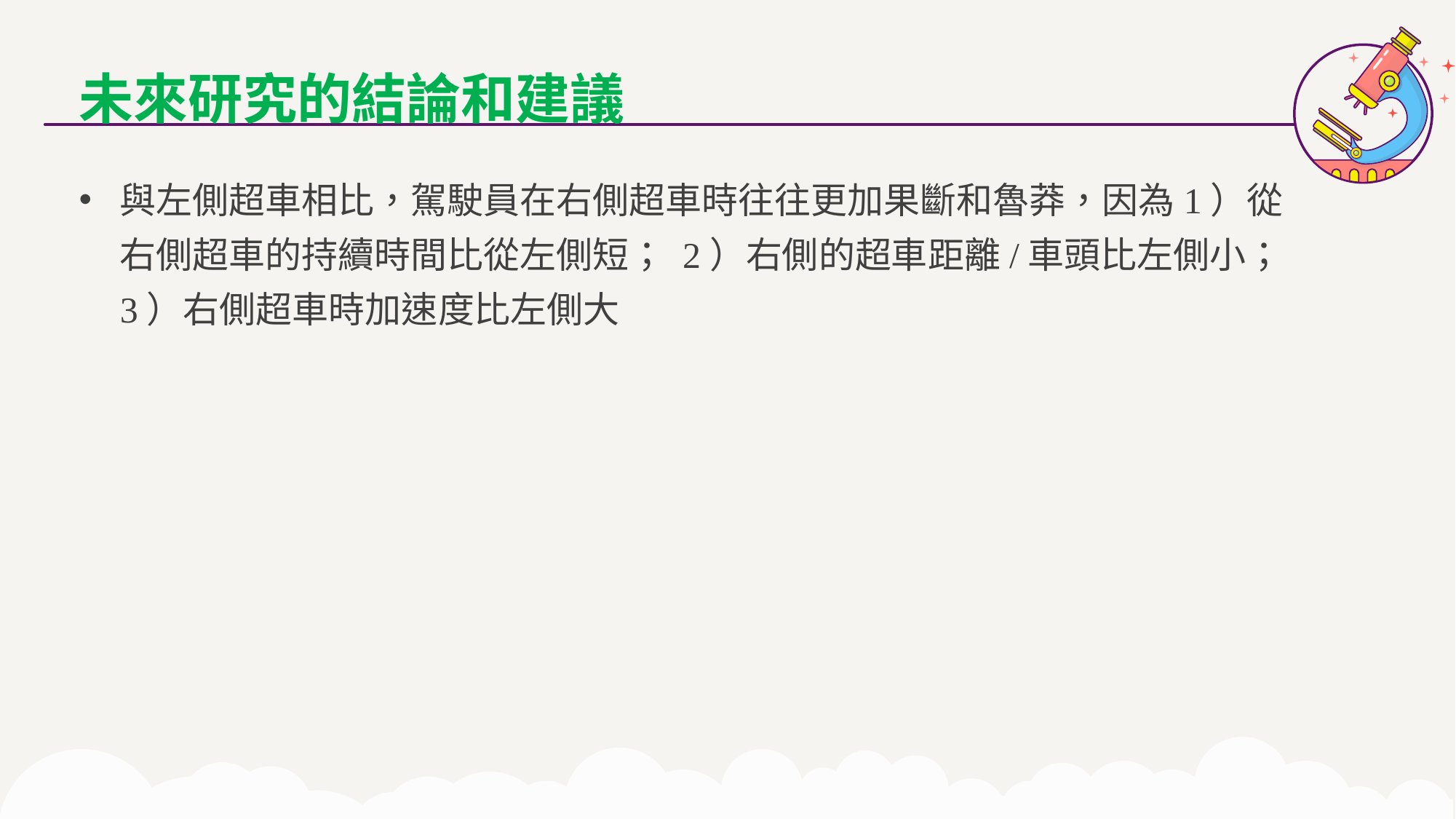

未來研究的結論和建議

與左側超車相比，駕駛員在右側超車時往往更加果斷和魯莽，因為1）從右側超車的持續時間比從左側短； 2）右側的超車距離/車頭比左側小； 3）右側超車時加速度比左側大